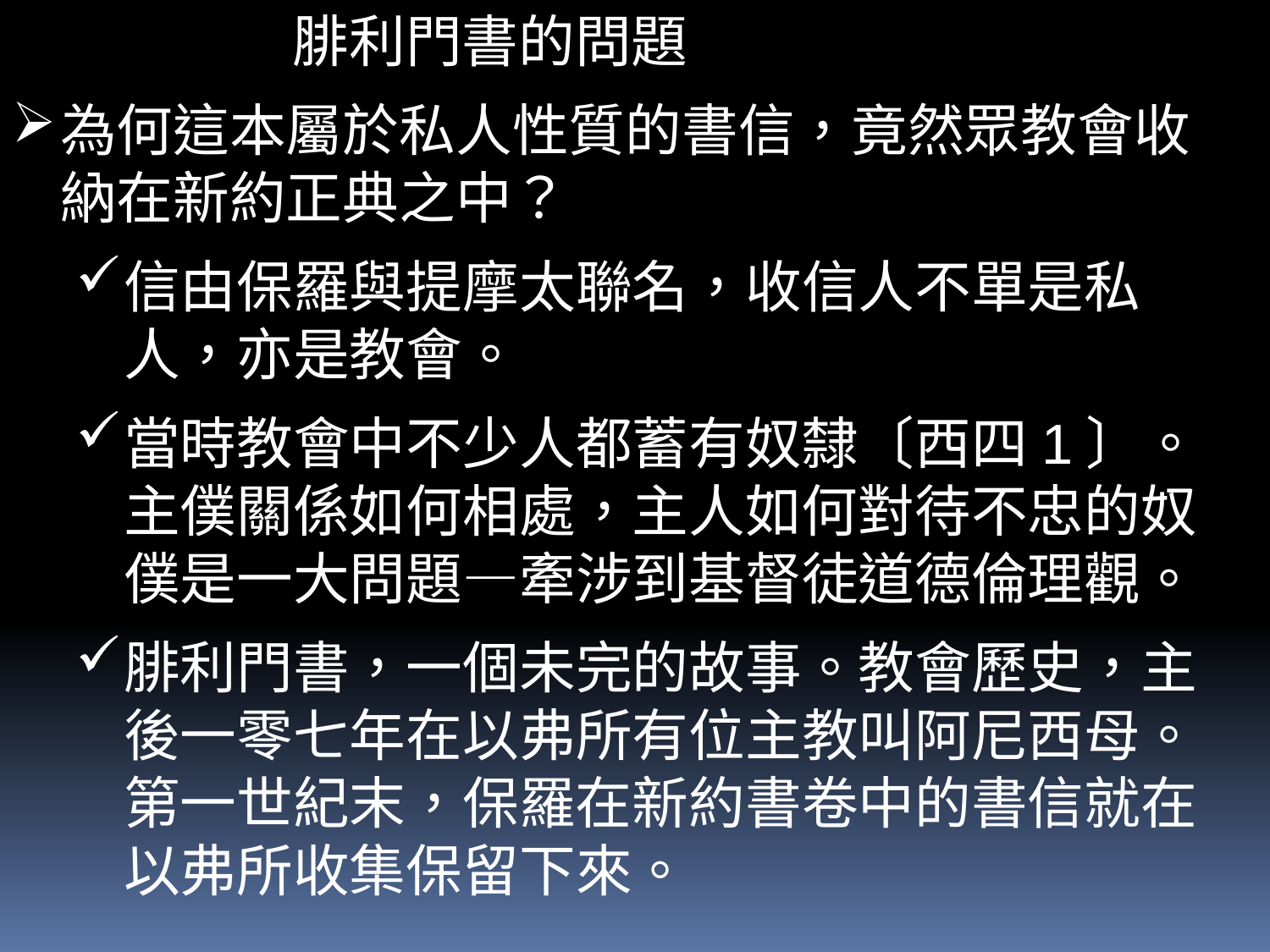

腓利門書的問題
為何這本屬於私人性質的書信，竟然眾教會收納在新約正典之中？
信由保羅與提摩太聯名，收信人不單是私人，亦是教會。
當時教會中不少人都蓄有奴隸〔西四1〕。主僕關係如何相處，主人如何對待不忠的奴僕是一大問題—牽涉到基督徒道德倫理觀。
腓利門書，一個未完的故事。教會歷史，主後一零七年在以弗所有位主教叫阿尼西母。第一世紀末，保羅在新約書卷中的書信就在以弗所收集保留下來。